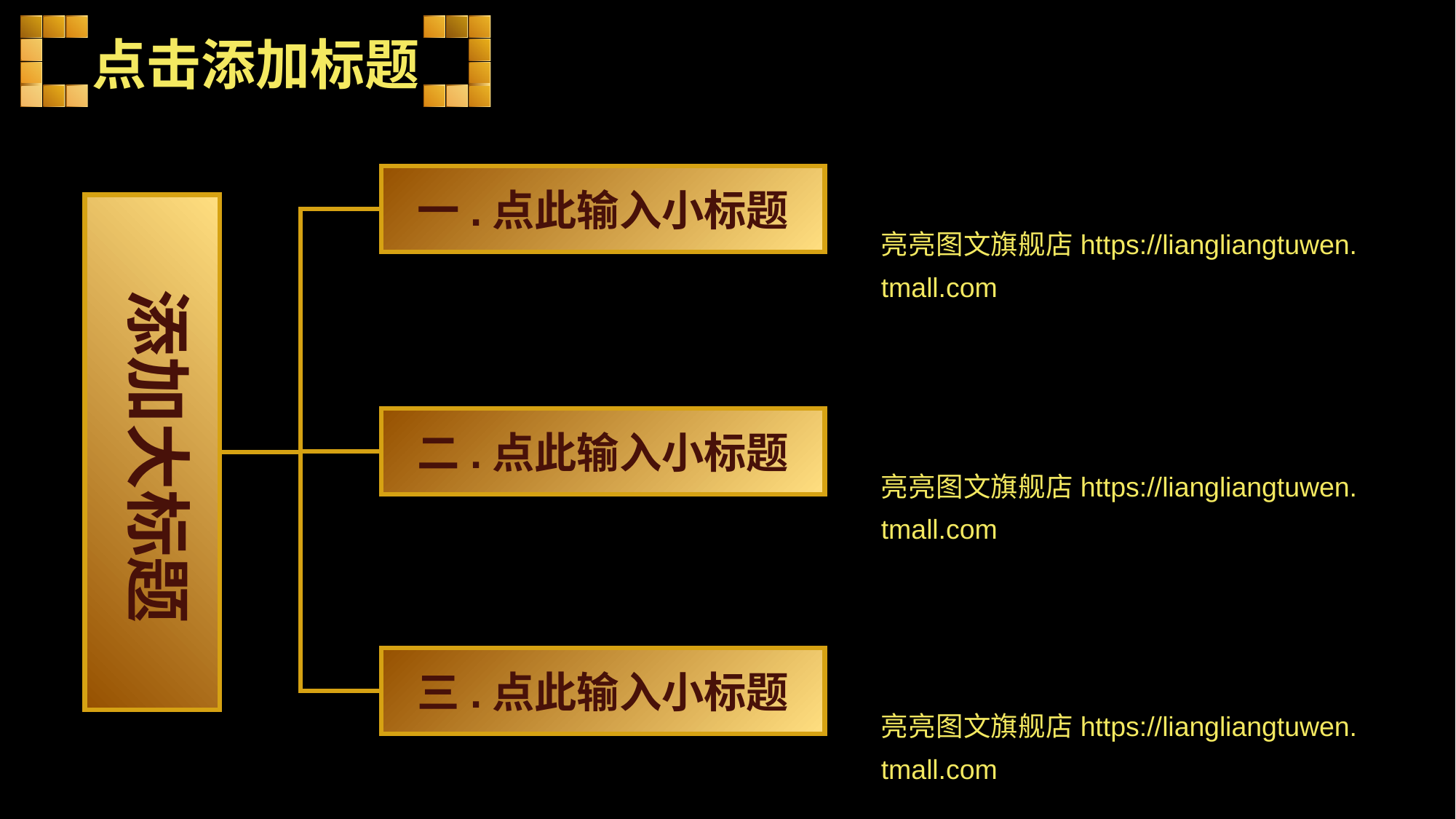

点击添加标题

一.点此输入小标题
 亮亮图文旗舰店https://liangliangtuwen.tmall.com

添加大标题

二.点此输入小标题
 亮亮图文旗舰店https://liangliangtuwen.tmall.com

三.点此输入小标题
 亮亮图文旗舰店https://liangliangtuwen.tmall.com